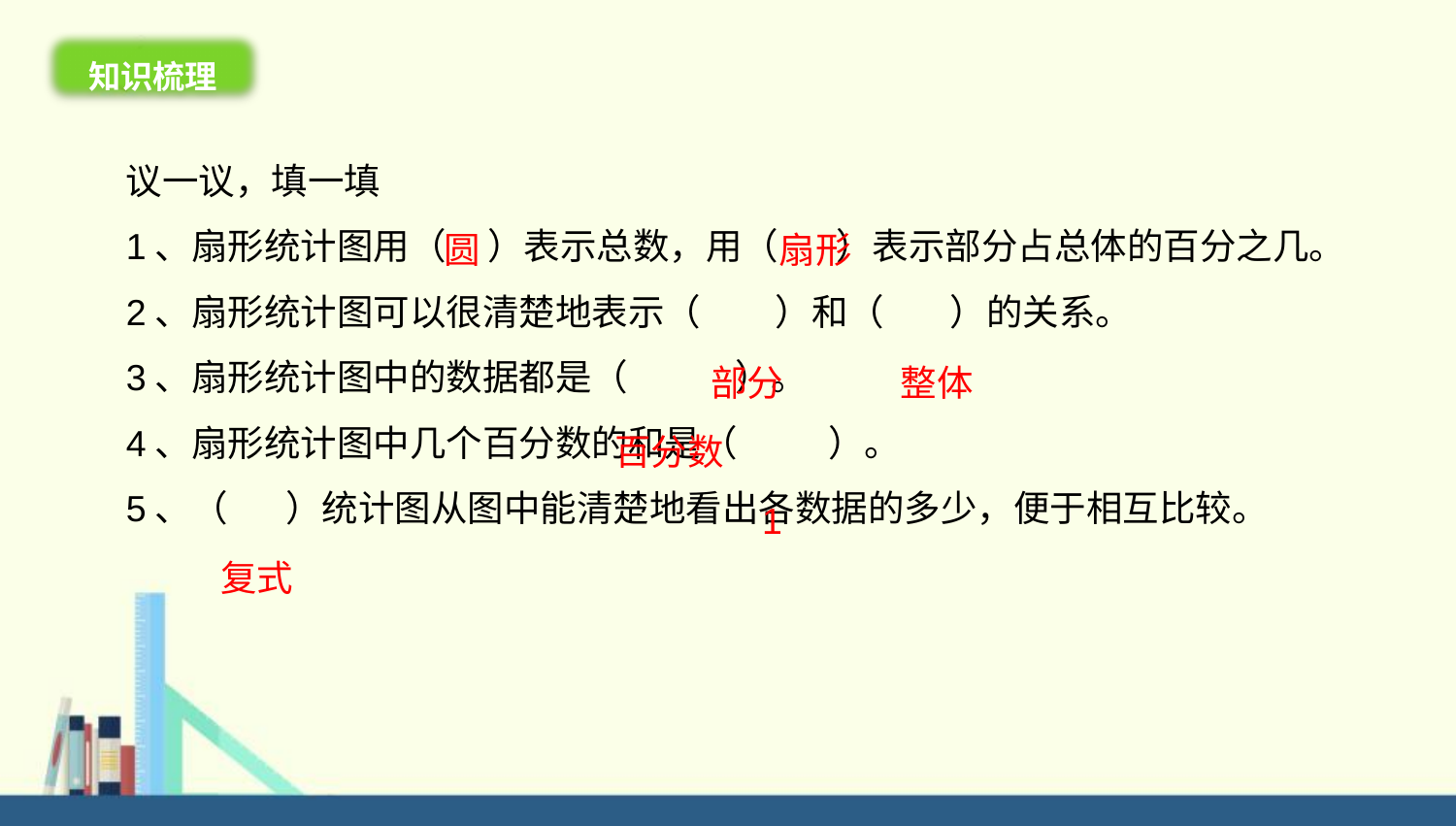

知识梳理
议一议，填一填
1、扇形统计图用（     ）表示总数，用（       ）表示部分占总体的百分之几。
2、扇形统计图可以很清楚地表示（         ）和（        ）的关系。
3、扇形统计图中的数据都是（             ）。
4、扇形统计图中几个百分数的和是（           ）。
5、（       ）统计图从图中能清楚地看出各数据的多少，便于相互比较。
圆
扇形
部分
整体
百分数
1
复式